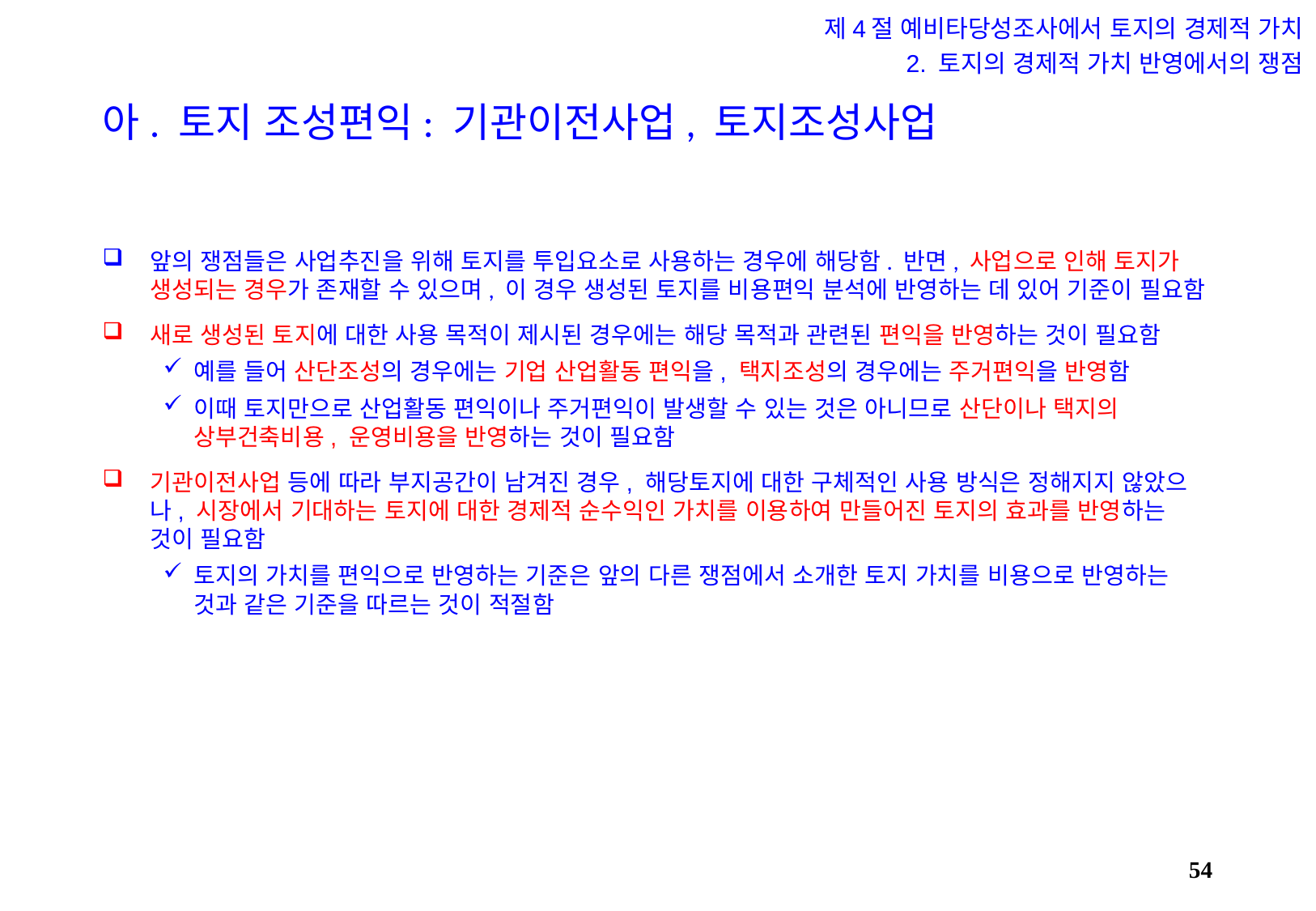

제4절 예비타당성조사에서 토지의 경제적 가치
2. 토지의 경제적 가치 반영에서의 쟁점
# 아. 토지 조성편익: 기관이전사업, 토지조성사업
앞의 쟁점들은 사업추진을 위해 토지를 투입요소로 사용하는 경우에 해당함. 반면, 사업으로 인해 토지가 생성되는 경우가 존재할 수 있으며, 이 경우 생성된 토지를 비용편익 분석에 반영하는 데 있어 기준이 필요함
새로 생성된 토지에 대한 사용 목적이 제시된 경우에는 해당 목적과 관련된 편익을 반영하는 것이 필요함
예를 들어 산단조성의 경우에는 기업 산업활동 편익을, 택지조성의 경우에는 주거편익을 반영함
이때 토지만으로 산업활동 편익이나 주거편익이 발생할 수 있는 것은 아니므로 산단이나 택지의 상부건축비용, 운영비용을 반영하는 것이 필요함
기관이전사업 등에 따라 부지공간이 남겨진 경우, 해당토지에 대한 구체적인 사용 방식은 정해지지 않았으나, 시장에서 기대하는 토지에 대한 경제적 순수익인 가치를 이용하여 만들어진 토지의 효과를 반영하는 것이 필요함
토지의 가치를 편익으로 반영하는 기준은 앞의 다른 쟁점에서 소개한 토지 가치를 비용으로 반영하는 것과 같은 기준을 따르는 것이 적절함
54